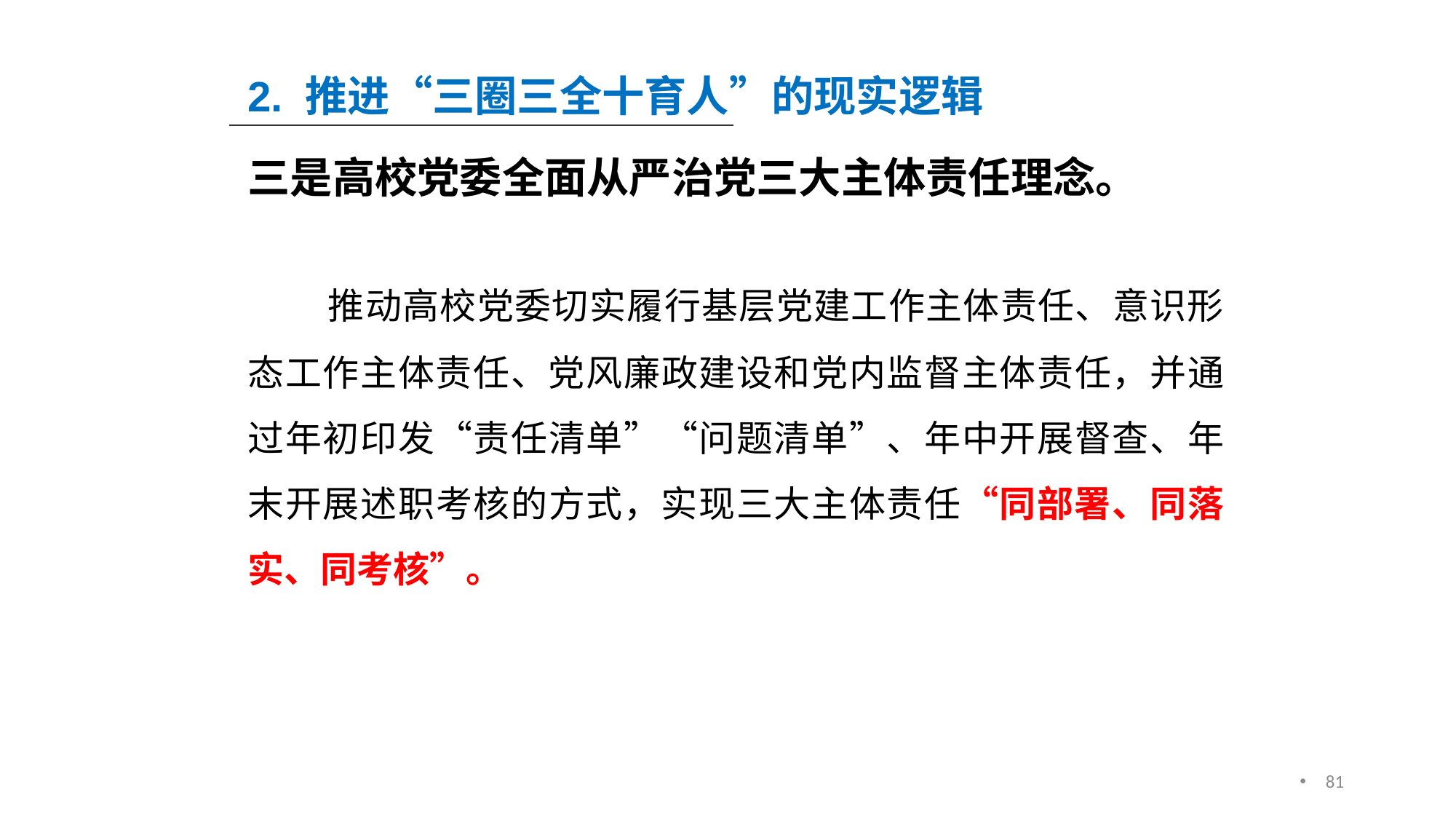

2. 推进“三圈三全十育人”的现实逻辑
三是高校党委全面从严治党三大主体责任理念。
       推动高校党委切实履行基层党建工作主体责任、意识形态工作主体责任、党风廉政建设和党内监督主体责任，并通过年初印发“责任清单”“问题清单”、年中开展督查、年末开展述职考核的方式，实现三大主体责任“同部署、同落实、同考核”。
81